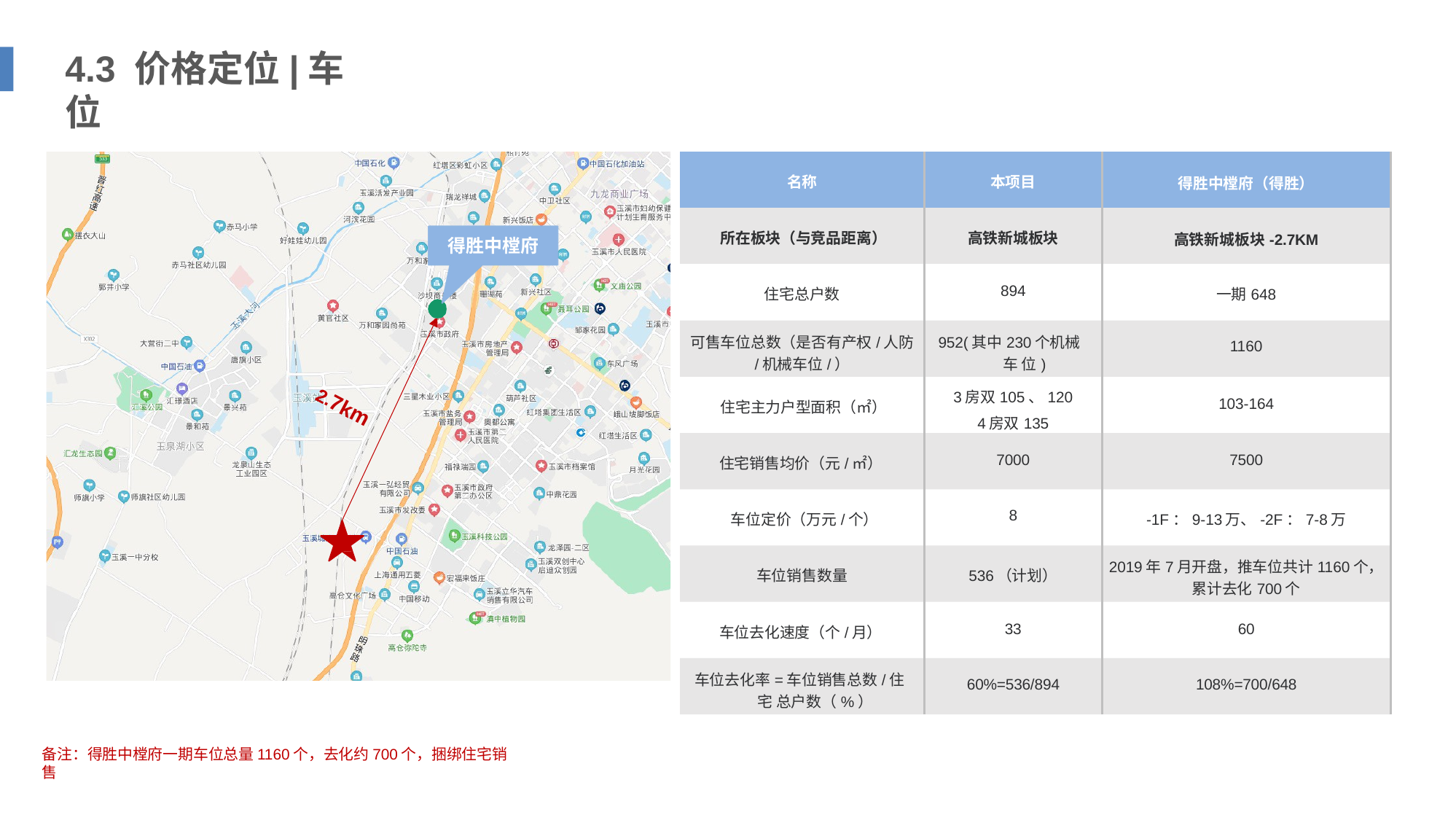

# 4.3 价格定位|车位
| 名称 | 本项目 | 得胜中樘府（得胜） |
| --- | --- | --- |
| 所在板块（与竞品距离） | 高铁新城板块 | 高铁新城板块-2.7KM |
| 住宅总户数 | 894 | 一期648 |
| 可售车位总数（是否有产权/人防 /机械车位/） | 952(其中230个机械车 位) | 1160 |
| 住宅主力户型面积（㎡） | 3房双105、120 4房双135 | 103-164 |
| 住宅销售均价（元/㎡） | 7000 | 7500 |
| 车位定价（万元/个） | 8 | -1F：9-13万、-2F：7-8万 |
| 车位销售数量 | 536（计划） | 2019年7月开盘，推车位共计1160个， 累计去化700个 |
| 车位去化速度（个/月） | 33 | 60 |
| 车位去化率=车位销售总数/住宅 总户数（%） | 60%=536/894 | 108%=700/648 |

得胜中樘府

2.7km

备注：得胜中樘府一期车位总量1160个，去化约700个，捆绑住宅销售